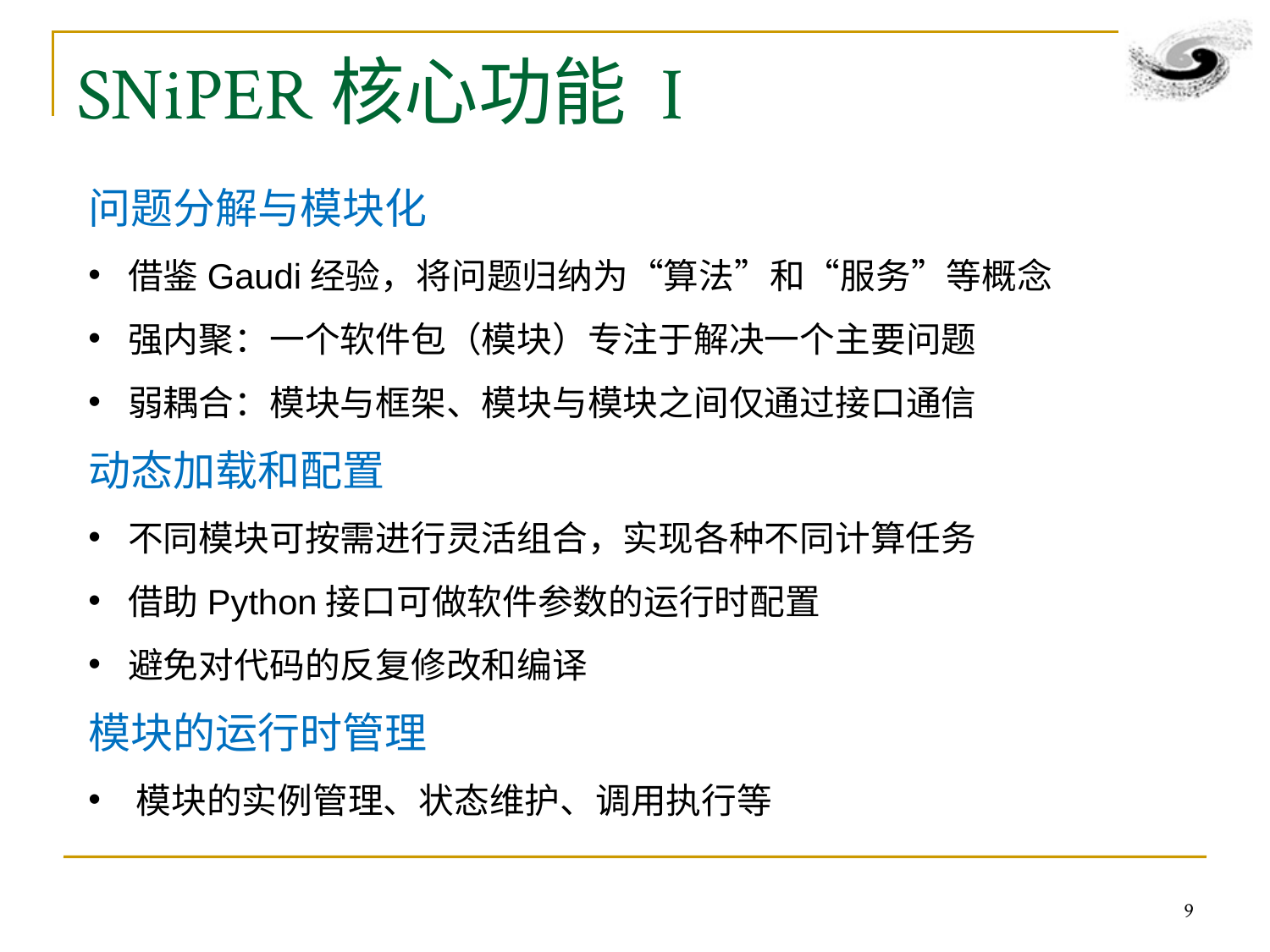

# SNiPER核心功能 I
问题分解与模块化
借鉴Gaudi经验，将问题归纳为“算法”和“服务”等概念
强内聚：一个软件包（模块）专注于解决一个主要问题
弱耦合：模块与框架、模块与模块之间仅通过接口通信
动态加载和配置
不同模块可按需进行灵活组合，实现各种不同计算任务
借助Python接口可做软件参数的运行时配置
避免对代码的反复修改和编译
模块的运行时管理
模块的实例管理、状态维护、调用执行等
9